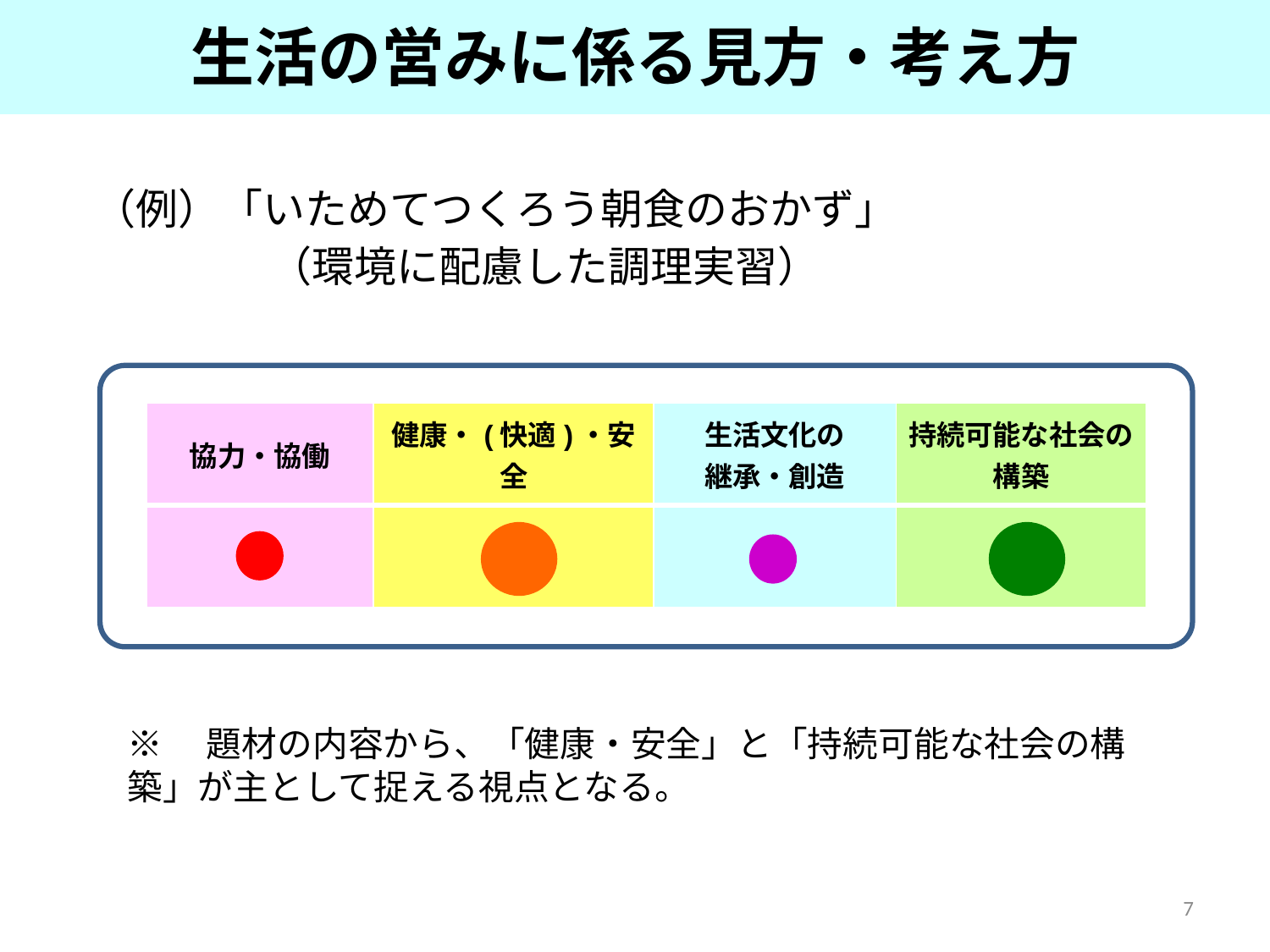

生活の営みに係る見方・考え方
（例）「いためてつくろう朝食のおかず」
　　　　（環境に配慮した調理実習）

| 協力・協働 | 健康・(快適)・安全 | 生活文化の 継承・創造 | 持続可能な社会の構築 |
| --- | --- | --- | --- |
|  |  |  |  |

※　題材の内容から、「健康・安全」と「持続可能な社会の構築」が主として捉える視点となる。
7